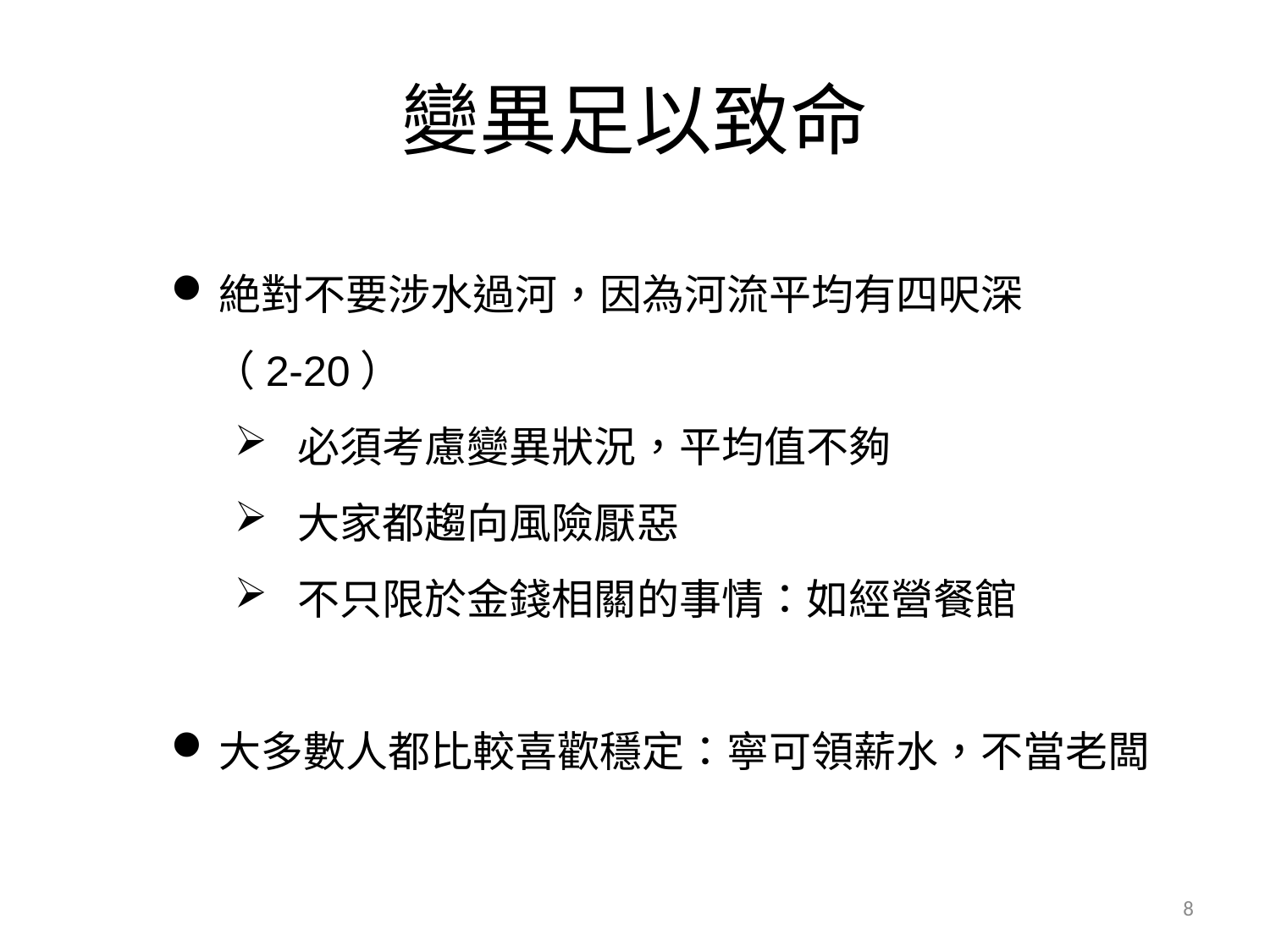

# 變異足以致命

絶對不要涉水過河，因為河流平均有四呎深
　（2-20）
必須考慮變異狀況，平均值不夠
大家都趨向風險厭惡
不只限於金錢相關的事情：如經營餐館

大多數人都比較喜歡穩定：寧可領薪水，不當老闆

8